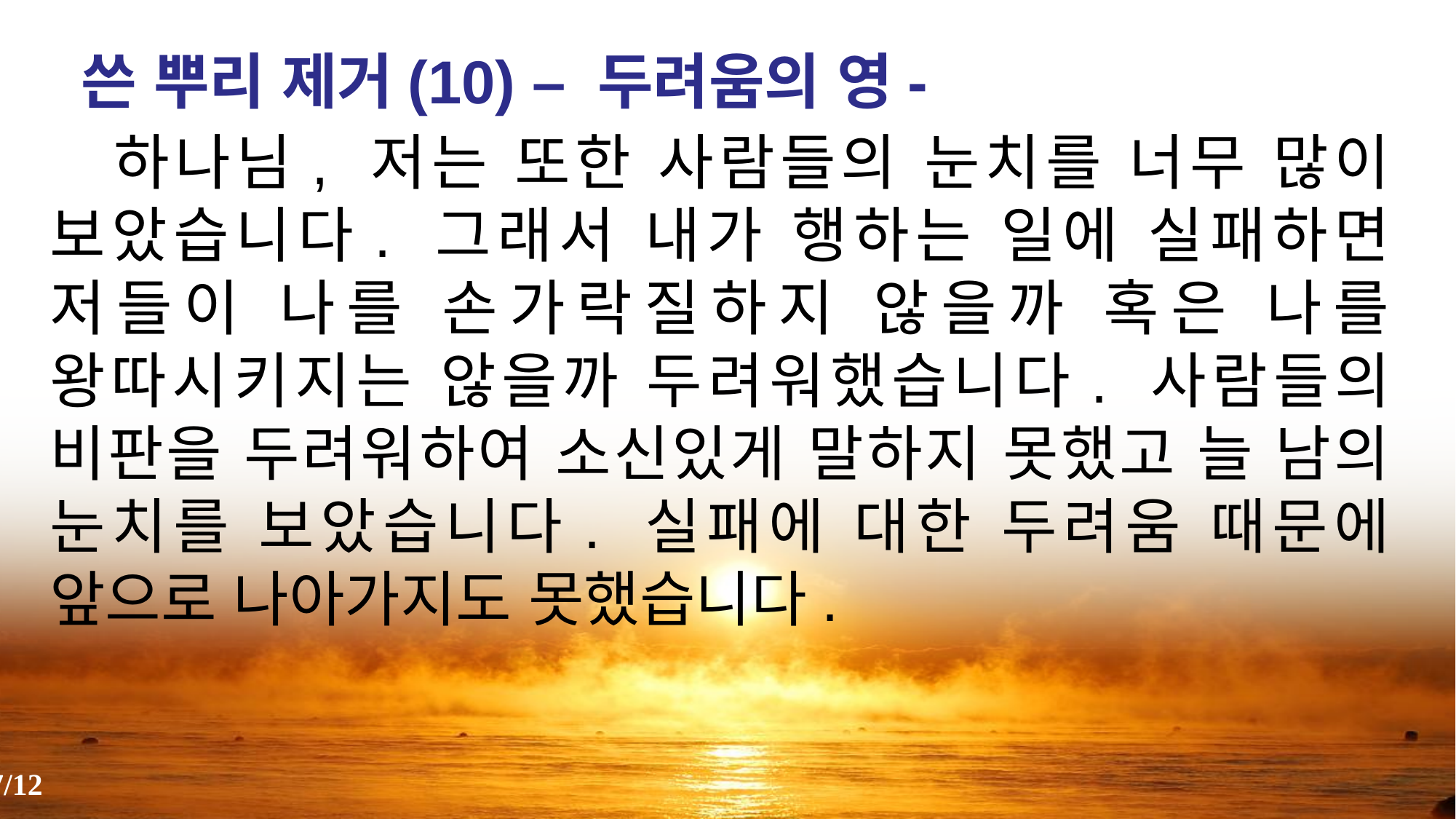

쓴 뿌리 제거(10) – 두려움의 영-
  하나님, 저는 또한 사람들의 눈치를 너무 많이 보았습니다. 그래서 내가 행하는 일에 실패하면 저들이 나를 손가락질하지 않을까 혹은 나를 왕따시키지는 않을까 두려워했습니다. 사람들의 비판을 두려워하여 소신있게 말하지 못했고 늘 남의 눈치를 보았습니다. 실패에 대한 두려움 때문에 앞으로 나아가지도 못했습니다.